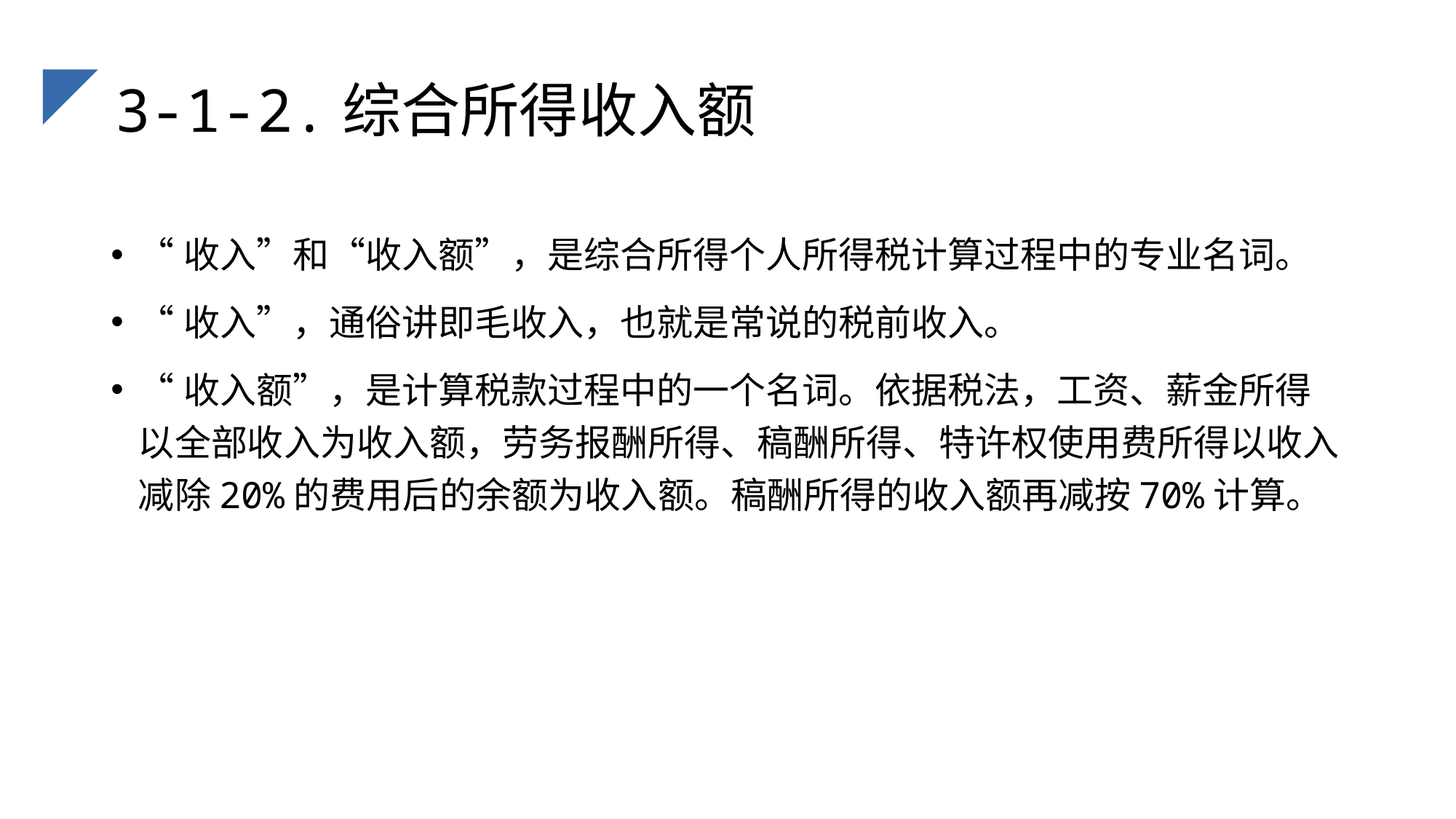

# 3-1-2.综合所得收入额
“收入”和“收入额”，是综合所得个人所得税计算过程中的专业名词。
“收入”，通俗讲即毛收入，也就是常说的税前收入。
“收入额”，是计算税款过程中的一个名词。依据税法，工资、薪金所得以全部收入为收入额，劳务报酬所得、稿酬所得、特许权使用费所得以收入减除20%的费用后的余额为收入额。稿酬所得的收入额再减按70%计算。